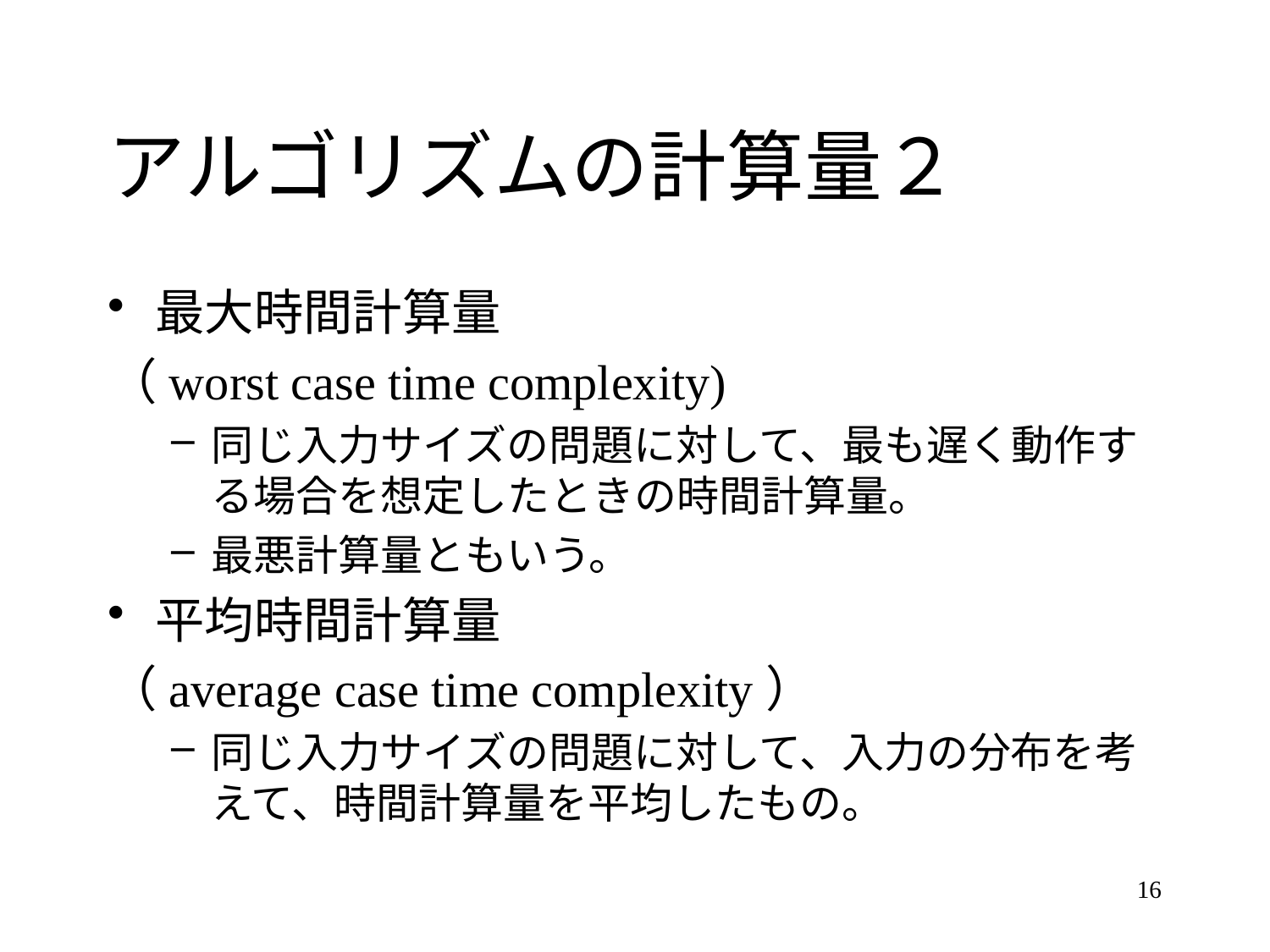

# アルゴリズムの計算量２
最大時間計算量
（worst case time complexity)
同じ入力サイズの問題に対して、最も遅く動作する場合を想定したときの時間計算量。
最悪計算量ともいう。
平均時間計算量
（average case time complexity）
同じ入力サイズの問題に対して、入力の分布を考えて、時間計算量を平均したもの。

16